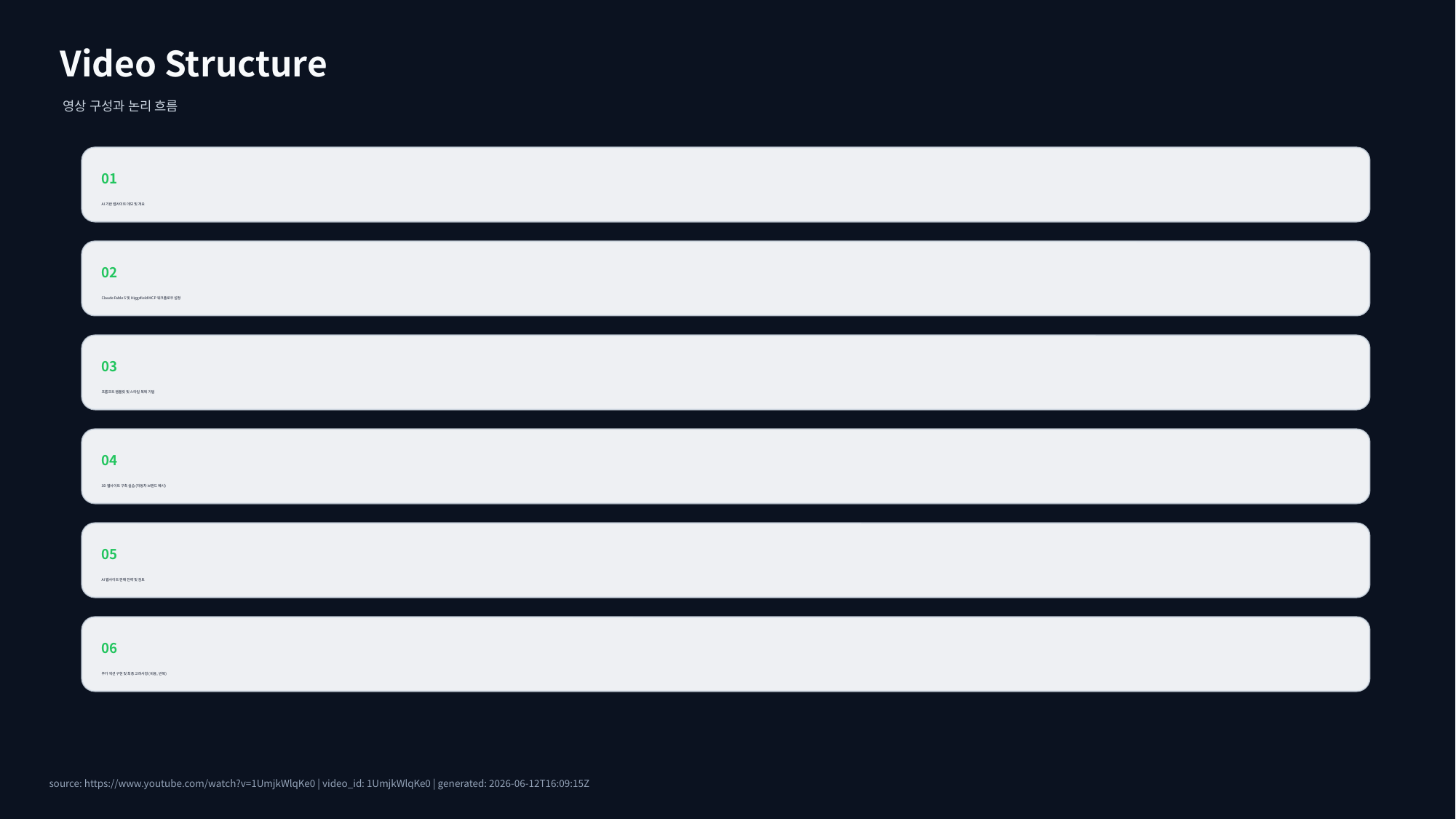

Video Structure
영상 구성과 논리 흐름

01
AI 기반 웹사이트 데모 및 개요

02
Claude Fable 5 및 Higgsfield MCP 워크플로우 설정

03
프롬프트 템플릿 및 스타일 복제 기법

04
3D 웹사이트 구축 실습 (자동차 브랜드 예시)

05
AI 웹사이트 판매 전략 및 검토

06
추가 섹션 구현 및 최종 고려사항 (비용, 반복)
source: https://www.youtube.com/watch?v=1UmjkWlqKe0 | video_id: 1UmjkWlqKe0 | generated: 2026-06-12T16:09:15Z